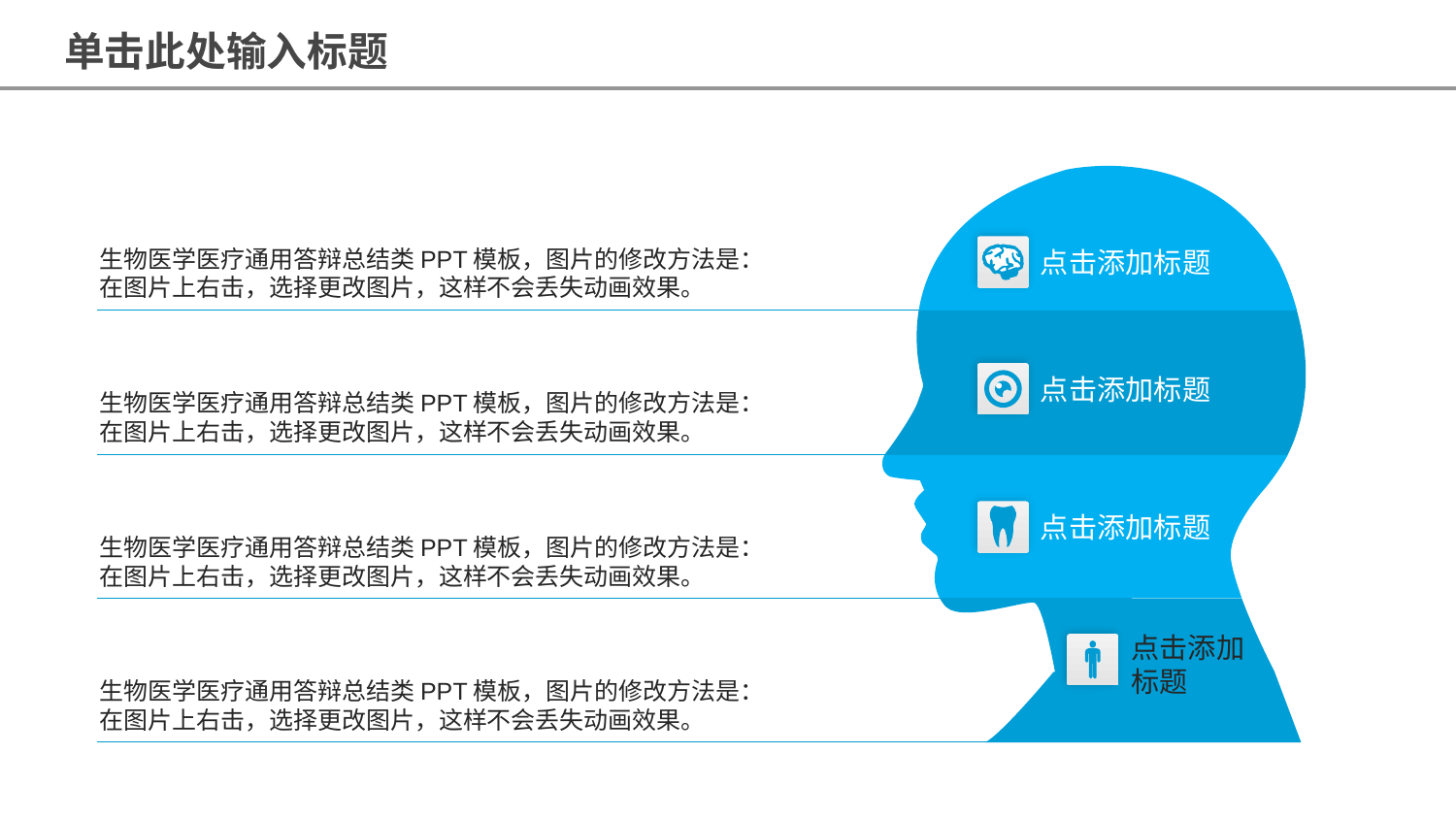

单击此处输入标题

点击添加标题
生物医学医疗通用答辩总结类PPT模板，图片的修改方法是：在图片上右击，选择更改图片，这样不会丢失动画效果。

点击添加标题
生物医学医疗通用答辩总结类PPT模板，图片的修改方法是：在图片上右击，选择更改图片，这样不会丢失动画效果。

点击添加标题
生物医学医疗通用答辩总结类PPT模板，图片的修改方法是：在图片上右击，选择更改图片，这样不会丢失动画效果。
点击添加标题

生物医学医疗通用答辩总结类PPT模板，图片的修改方法是：在图片上右击，选择更改图片，这样不会丢失动画效果。